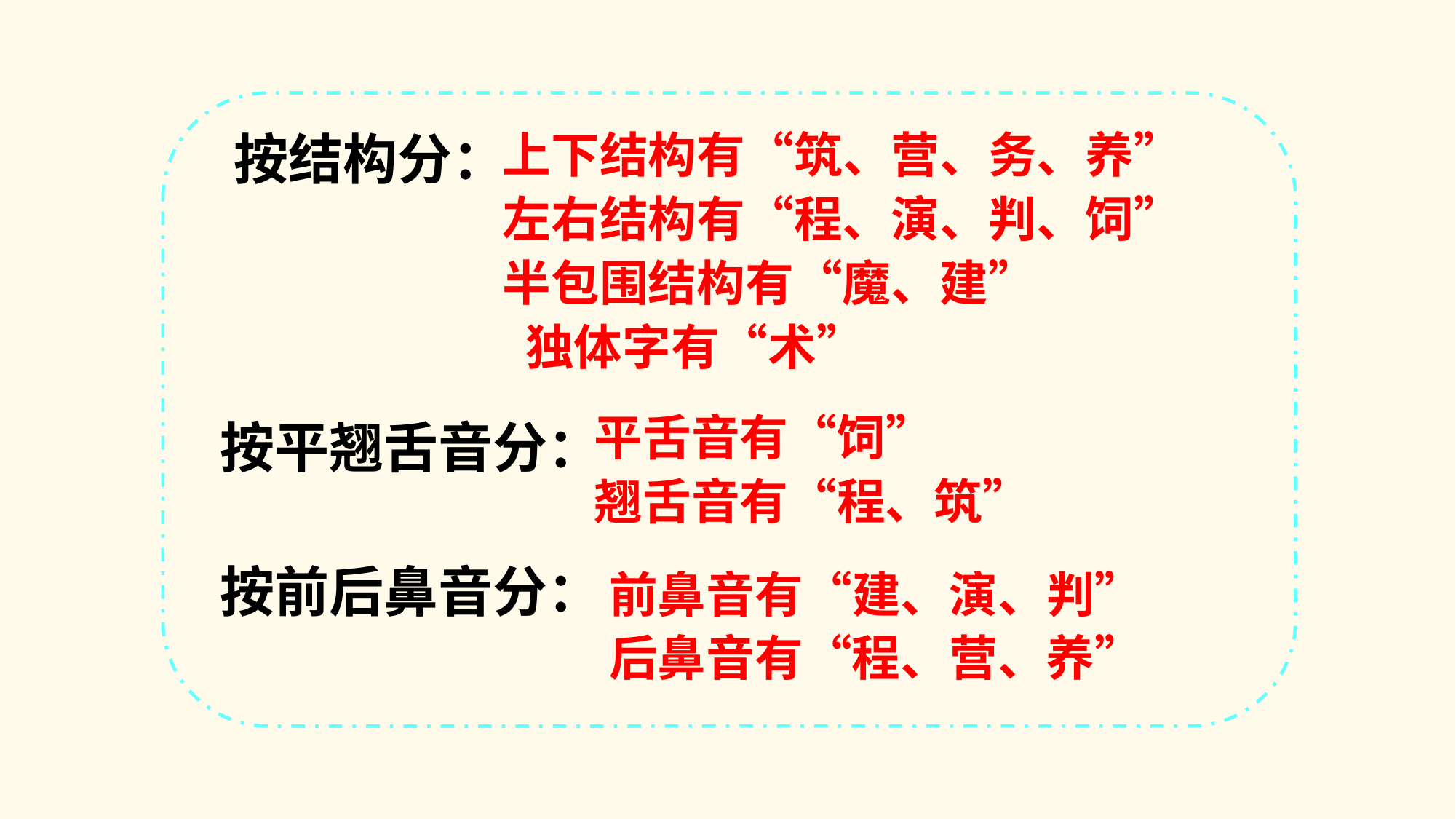

按结构分：

按平翘舌音分：

按前后鼻音分：
上下结构有“筑、营、务、养”
左右结构有“程、演、判、饲”
半包围结构有“魔、建”
 独体字有“术”
平舌音有“饲”
翘舌音有“程、筑”
前鼻音有“建、演、判”
后鼻音有“程、营、养”